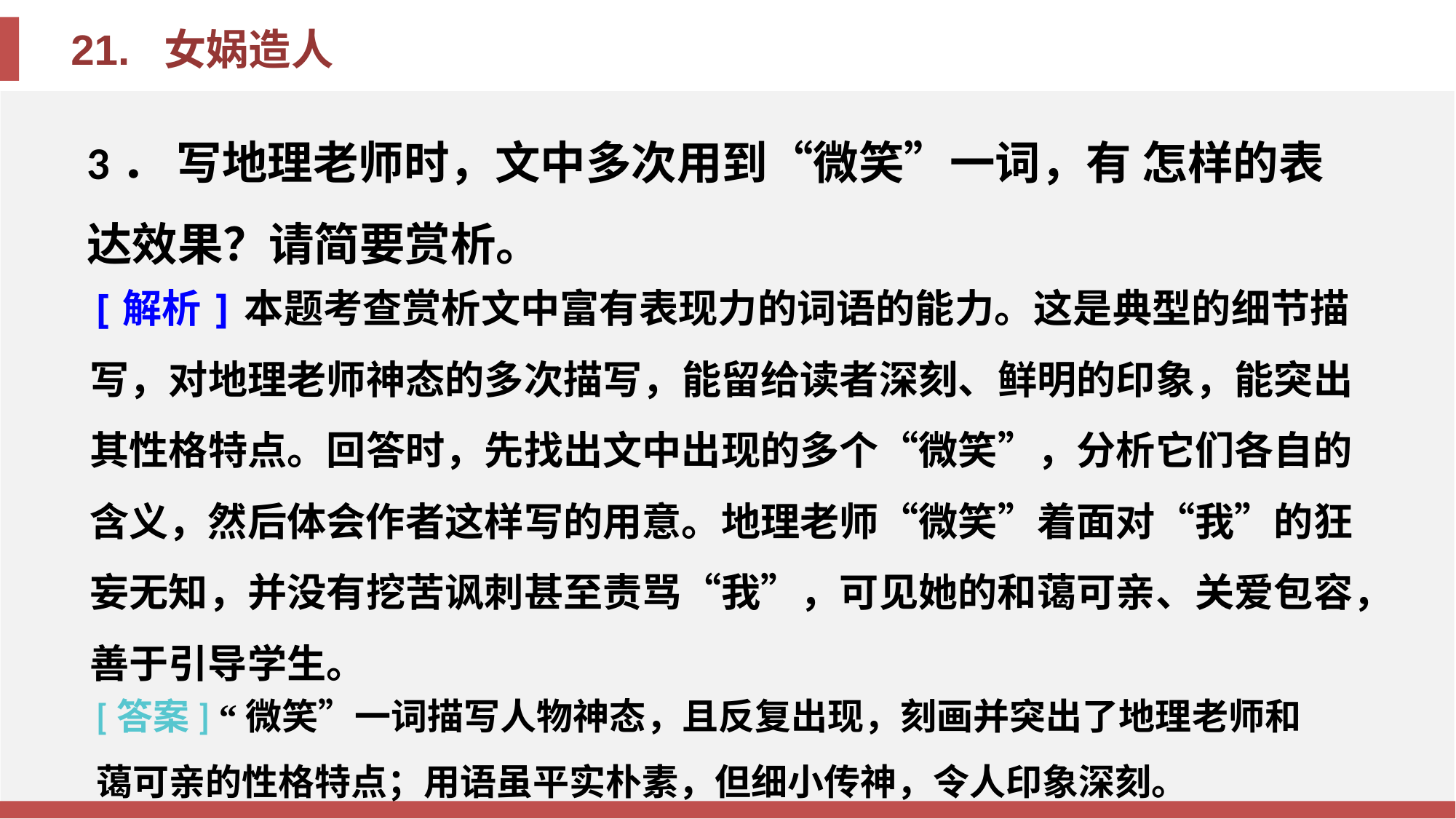

3． 写地理老师时，文中多次用到“微笑”一词，有 怎样的表达效果？请简要赏析。
[解析]本题考查赏析文中富有表现力的词语的能力。这是典型的细节描写，对地理老师神态的多次描写，能留给读者深刻、鲜明的印象，能突出其性格特点。回答时，先找出文中出现的多个“微笑”，分析它们各自的含义，然后体会作者这样写的用意。地理老师“微笑”着面对“我”的狂妄无知，并没有挖苦讽刺甚至责骂“我”，可见她的和蔼可亲、关爱包容，善于引导学生。
[答案] “微笑”一词描写人物神态，且反复出现，刻画并突出了地理老师和蔼可亲的性格特点；用语虽平实朴素，但细小传神，令人印象深刻。